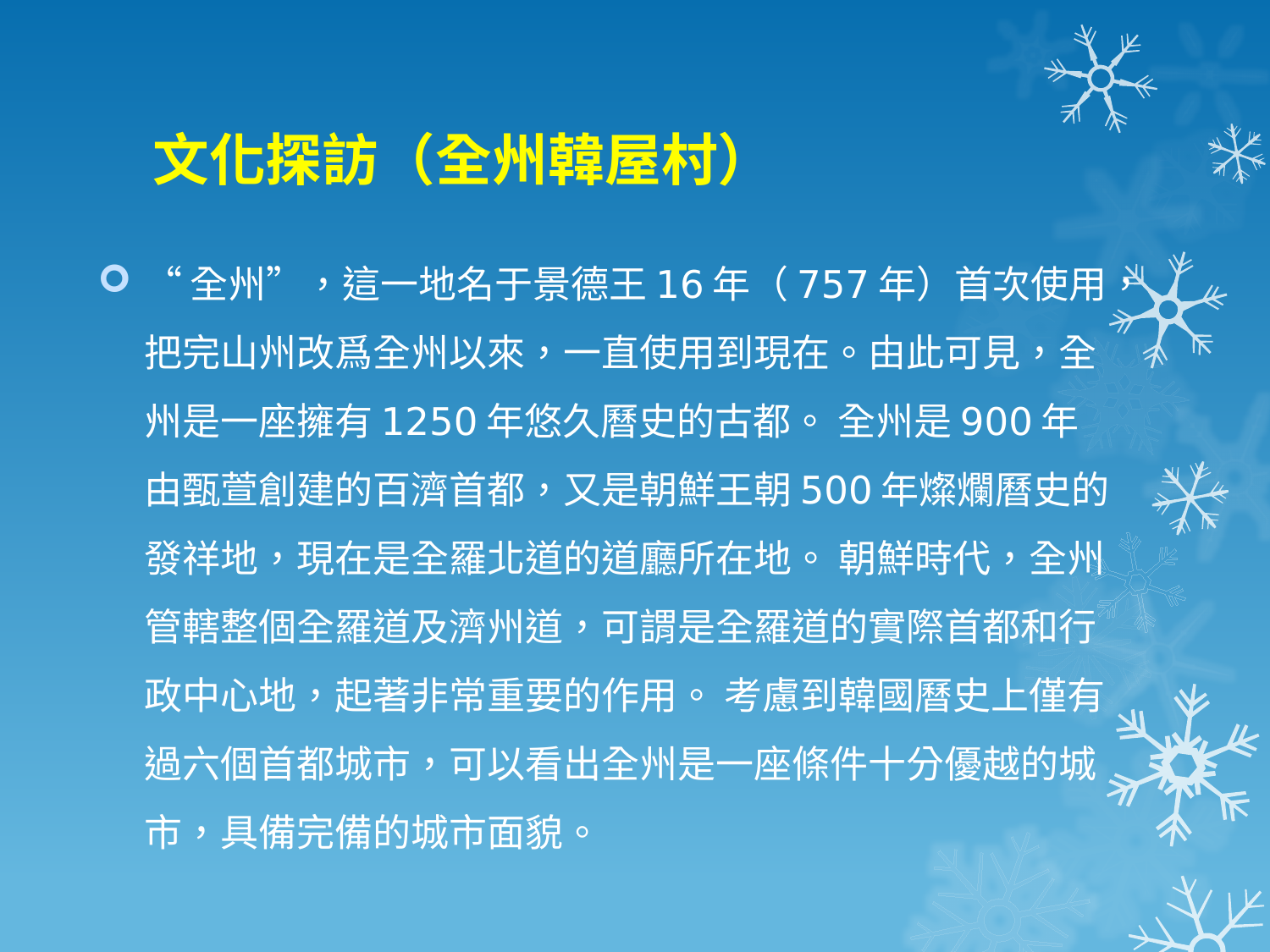

# 文化探訪（全州韓屋村）
“全州”，這一地名于景德王16年（757年）首次使用，把完山州改爲全州以來，一直使用到現在。由此可見，全州是一座擁有1250年悠久曆史的古都。 全州是900年由甄萱創建的百濟首都，又是朝鮮王朝500年燦爛曆史的發祥地，現在是全羅北道的道廳所在地。 朝鮮時代，全州管轄整個全羅道及濟州道，可謂是全羅道的實際首都和行政中心地，起著非常重要的作用。 考慮到韓國曆史上僅有過六個首都城市，可以看出全州是一座條件十分優越的城市，具備完備的城市面貌。